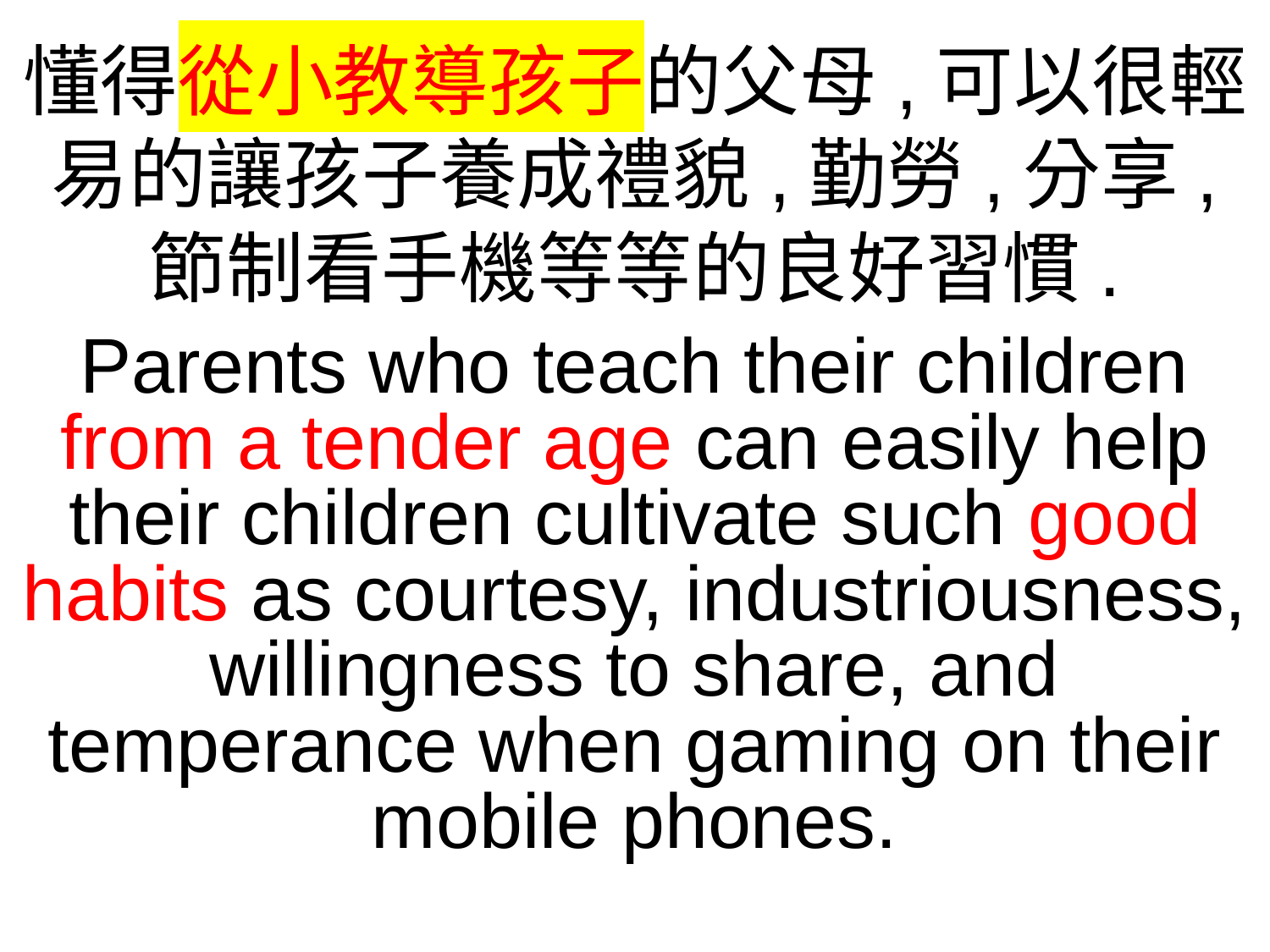

懂得從小教導孩子的父母,可以很輕易的讓孩子養成禮貌,勤勞,分享,
節制看手機等等的良好習慣.
Parents who teach their children from a tender age can easily help their children cultivate such good habits as courtesy, industriousness, willingness to share, and temperance when gaming on their mobile phones.